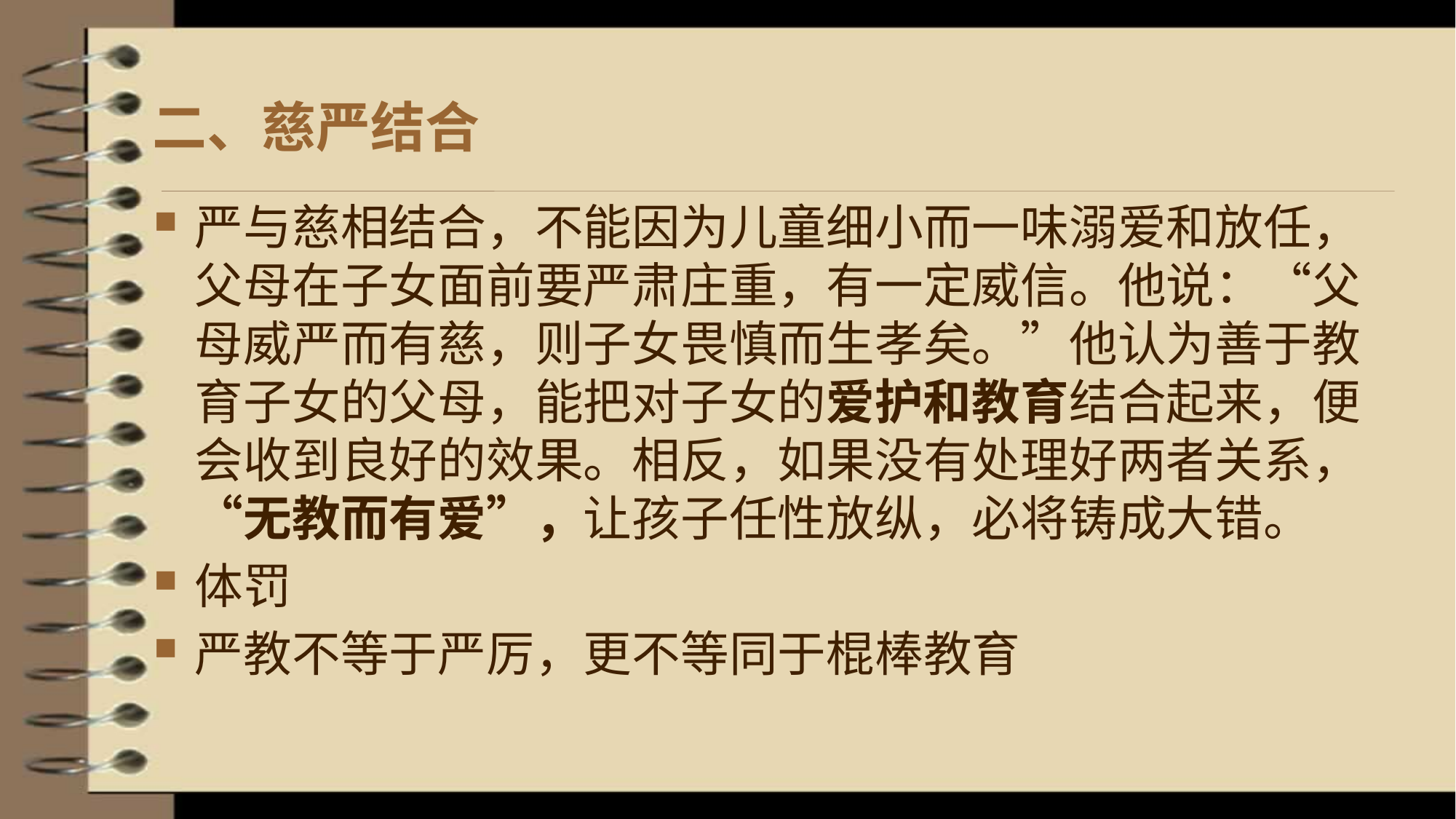

# 二、慈严结合
严与慈相结合，不能因为儿童细小而一味溺爱和放任，父母在子女面前要严肃庄重，有一定威信。他说：“父母威严而有慈，则子女畏慎而生孝矣。”他认为善于教育子女的父母，能把对子女的爱护和教育结合起来，便会收到良好的效果。相反，如果没有处理好两者关系，“无教而有爱”，让孩子任性放纵，必将铸成大错。
体罚
严教不等于严厉，更不等同于棍棒教育